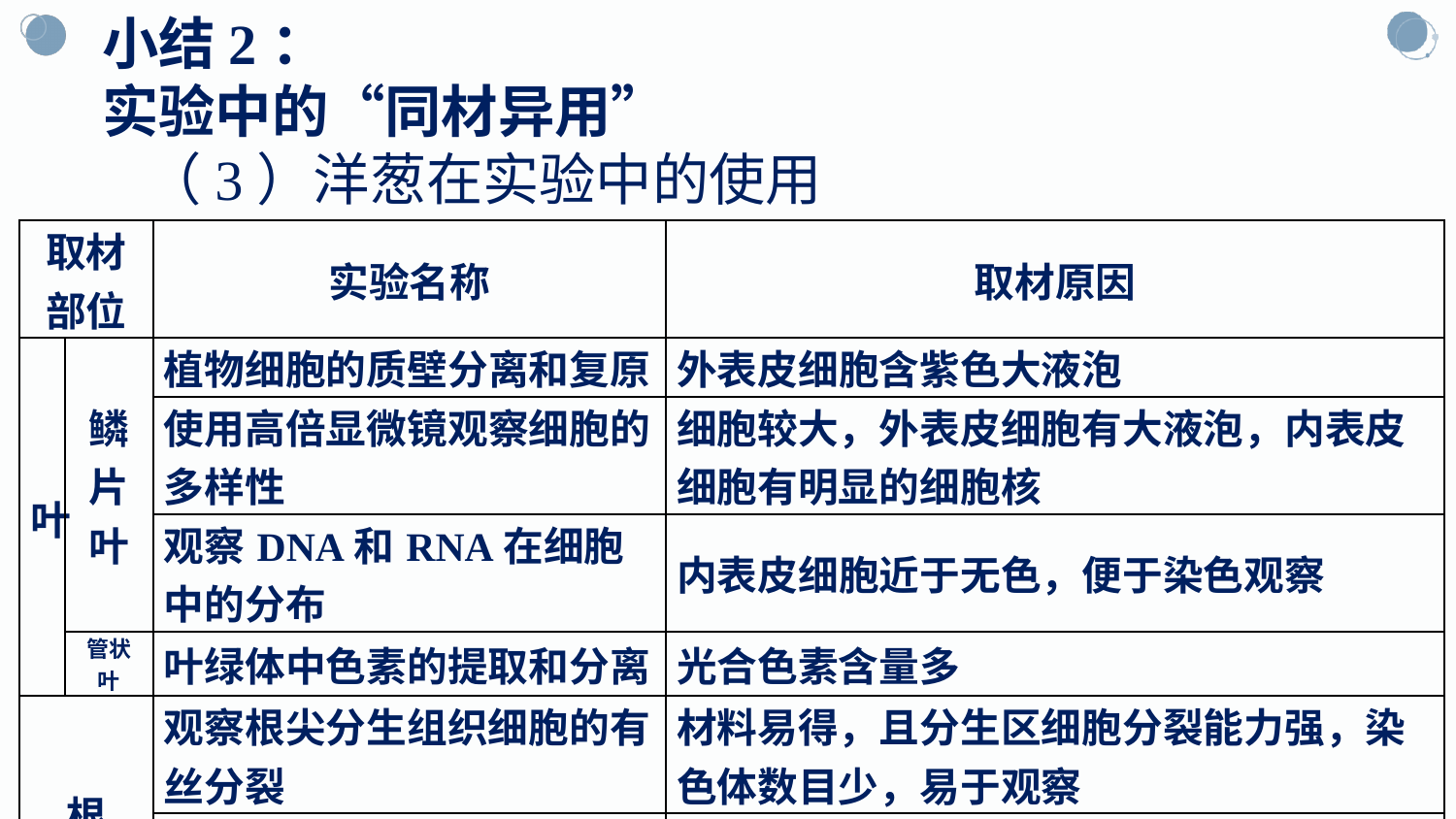

小结2：
实验中的“同材异用”
（3）洋葱在实验中的使用
| 取材部位 |  | 实验名称 | 取材原因 |
| --- | --- | --- | --- |
| 叶 | 鳞片叶 | 植物细胞的质壁分离和复原 | 外表皮细胞含紫色大液泡 |
|  |  | 使用高倍显微镜观察细胞的多样性 | 细胞较大，外表皮细胞有大液泡，内表皮细胞有明显的细胞核 |
|  |  | 观察DNA和RNA在细胞中的分布 | 内表皮细胞近于无色，便于染色观察 |
|  | 管状叶 | 叶绿体中色素的提取和分离 | 光合色素含量多 |
| 根 |  | 观察根尖分生组织细胞的有丝分裂 | 材料易得，且分生区细胞分裂能力强，染色体数目少，易于观察 |
|  |  | 低温诱导植物染色体数目的变化 | 材料易得，且低温(4 ℃)下根尖也能分裂生长，诱导染色体变异率较高 |